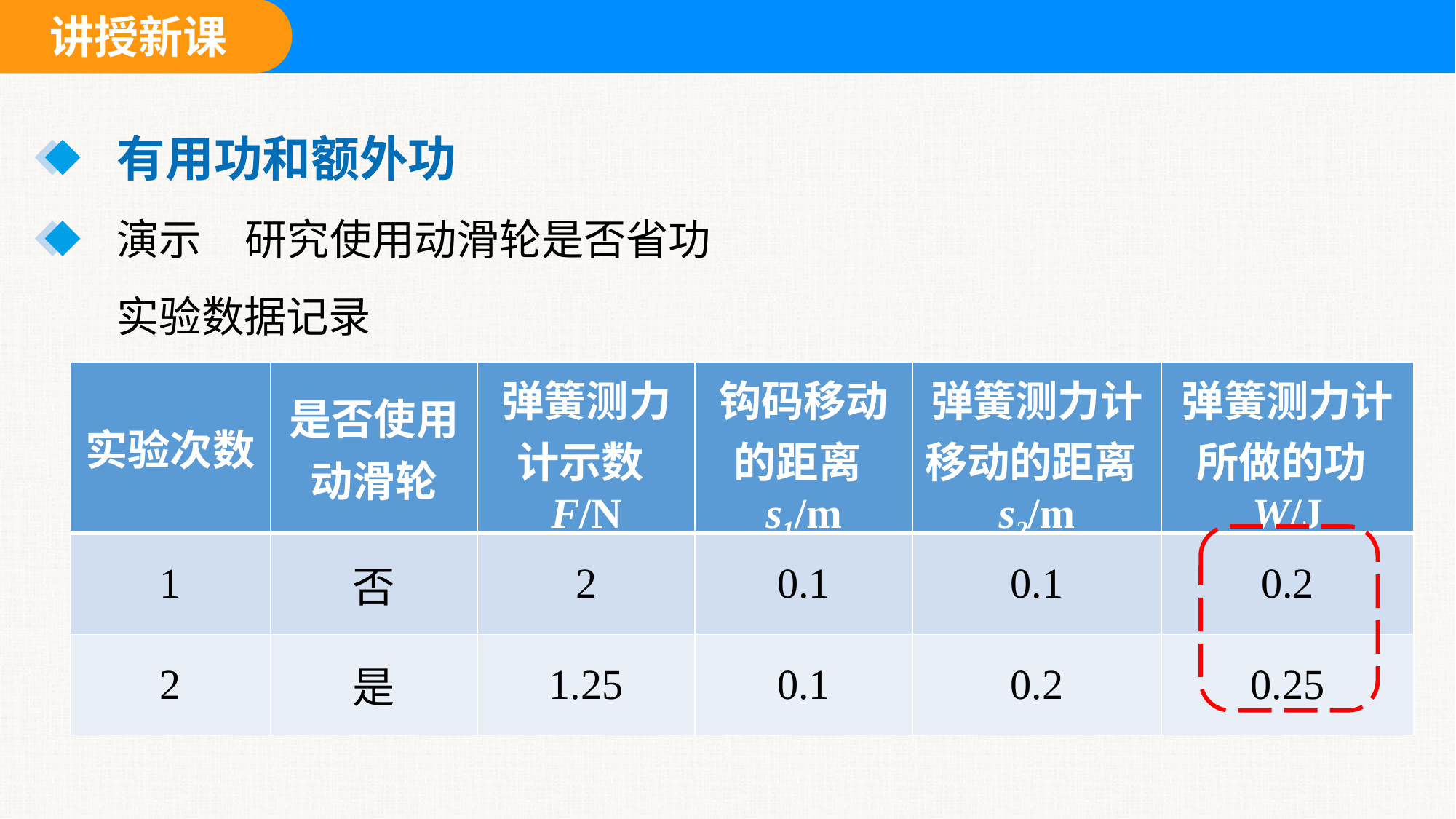

有用功和额外功

演示	  研究使用动滑轮是否省功

实验数据记录
| 实验次数 | 是否使用动滑轮 | 弹簧测力计示数F/N | 钩码移动的距离s1/m | 弹簧测力计移动的距离s2/m | 弹簧测力计所做的功W/J |
| --- | --- | --- | --- | --- | --- |
| 1 | 否 | 2 | 0.1 | 0.1 | 0.2 |
| 2 | 是 | 1.25 | 0.1 | 0.2 | 0.25 |